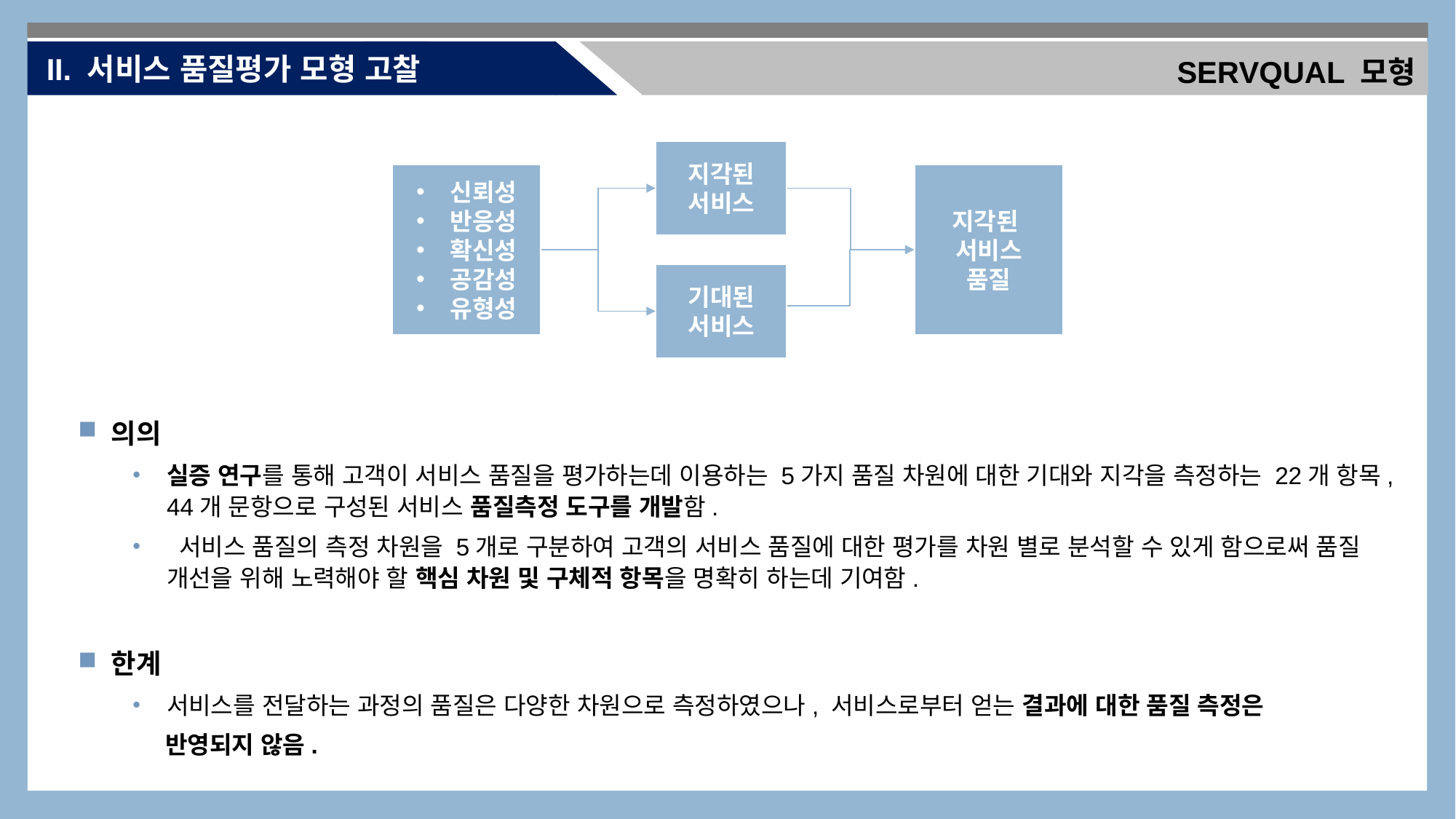

II. 서비스 품질평가 모형 고찰

SERVQUAL 모형
지각된
서비스
신뢰성
반응성
확신성
공감성
유형성
지각된
서비스
품질
기대된
서비스

 의의
실증 연구를 통해 고객이 서비스 품질을 평가하는데 이용하는 5가지 품질 차원에 대한 기대와 지각을 측정하는 22개 항목, 44개 문항으로 구성된 서비스 품질측정 도구를 개발함.
 서비스 품질의 측정 차원을 5개로 구분하여 고객의 서비스 품질에 대한 평가를 차원 별로 분석할 수 있게 함으로써 품질 개선을 위해 노력해야 할 핵심 차원 및 구체적 항목을 명확히 하는데 기여함.

 한계
서비스를 전달하는 과정의 품질은 다양한 차원으로 측정하였으나, 서비스로부터 얻는 결과에 대한 품질 측정은
    반영되지 않음.